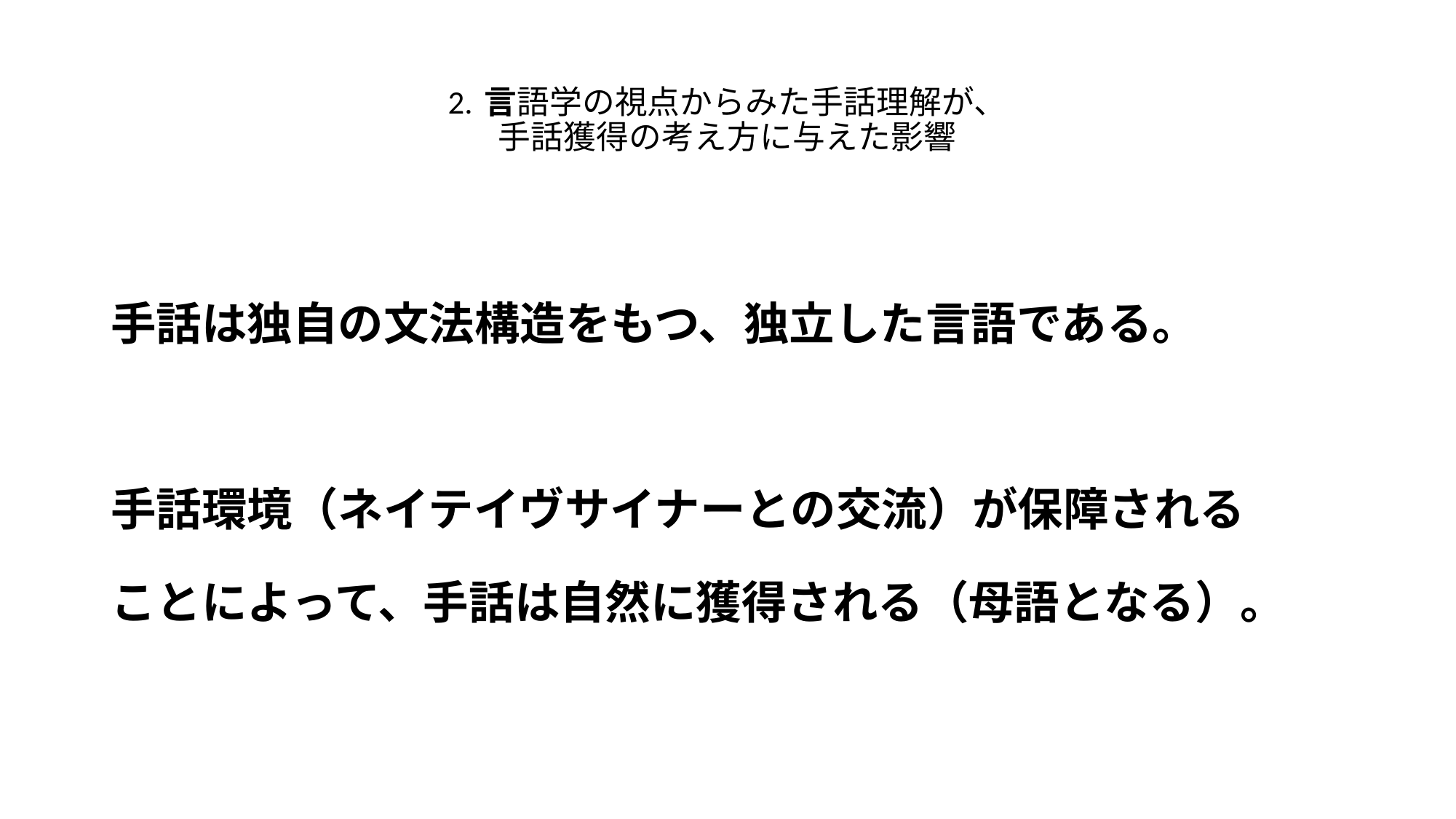

# 2. 言語学の視点からみた手話理解が、 手話獲得の考え方に与えた影響
手話は独自の文法構造をもつ、独立した言語である。

手話環境（ネイテイヴサイナーとの交流）が保障される
ことによって、手話は自然に獲得される（母語となる）。